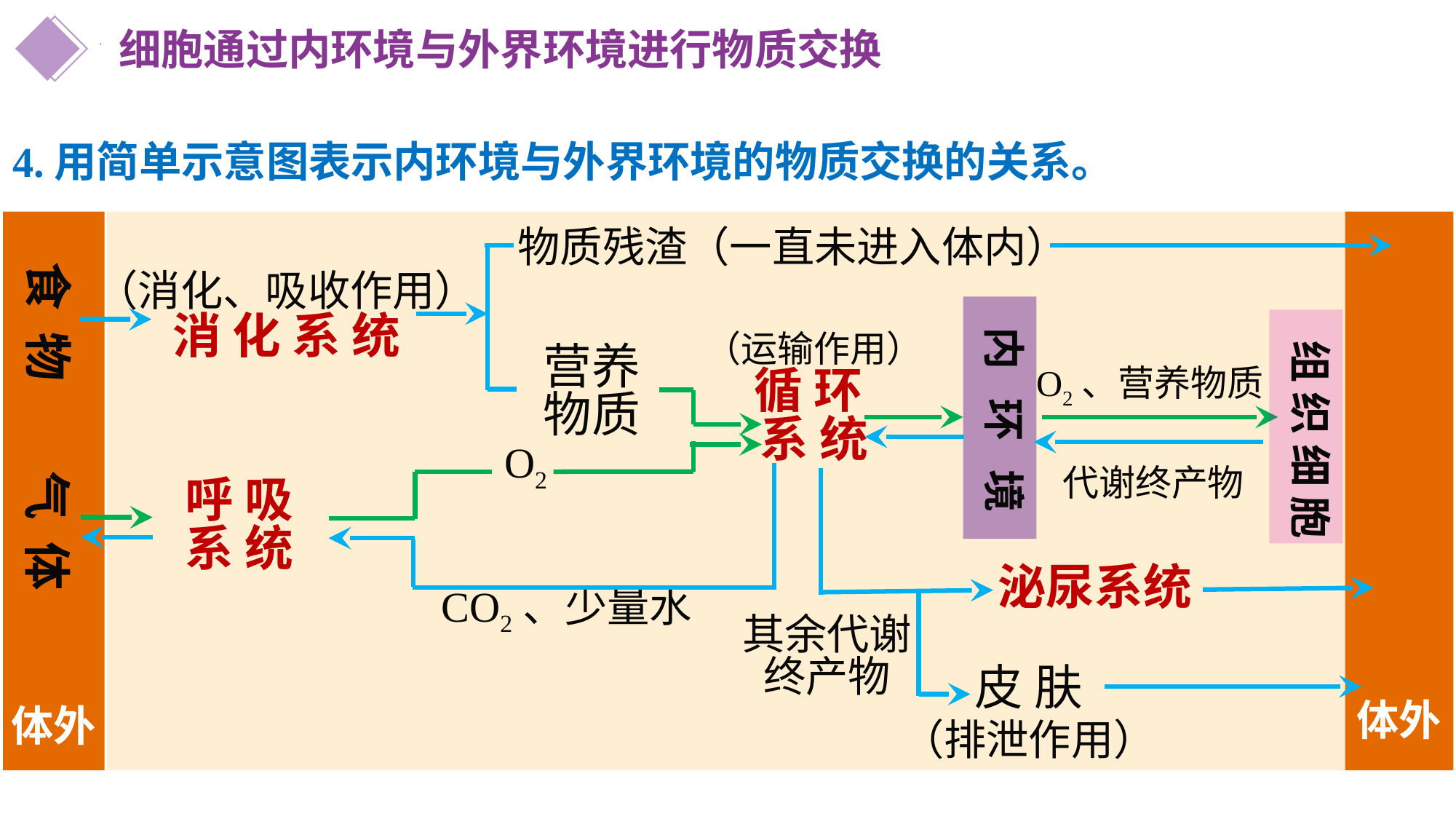

细胞通过内环境与外界环境进行物质交换
4.用简单示意图表示内环境与外界环境的物质交换的关系。

物质残渣（一直未进入体内）
食  物
（消化、吸收作用）
消 化 系 统
 内   环   境
 组 织 细 胞
（运输作用）
循 环
系 统
营养
物质
O2、营养物质
O2
代谢终产物
气  体
呼 吸
系 统
泌尿系统
CO2、少量水
其余代谢
终产物
皮 肤
（排泄作用）
体外
体外